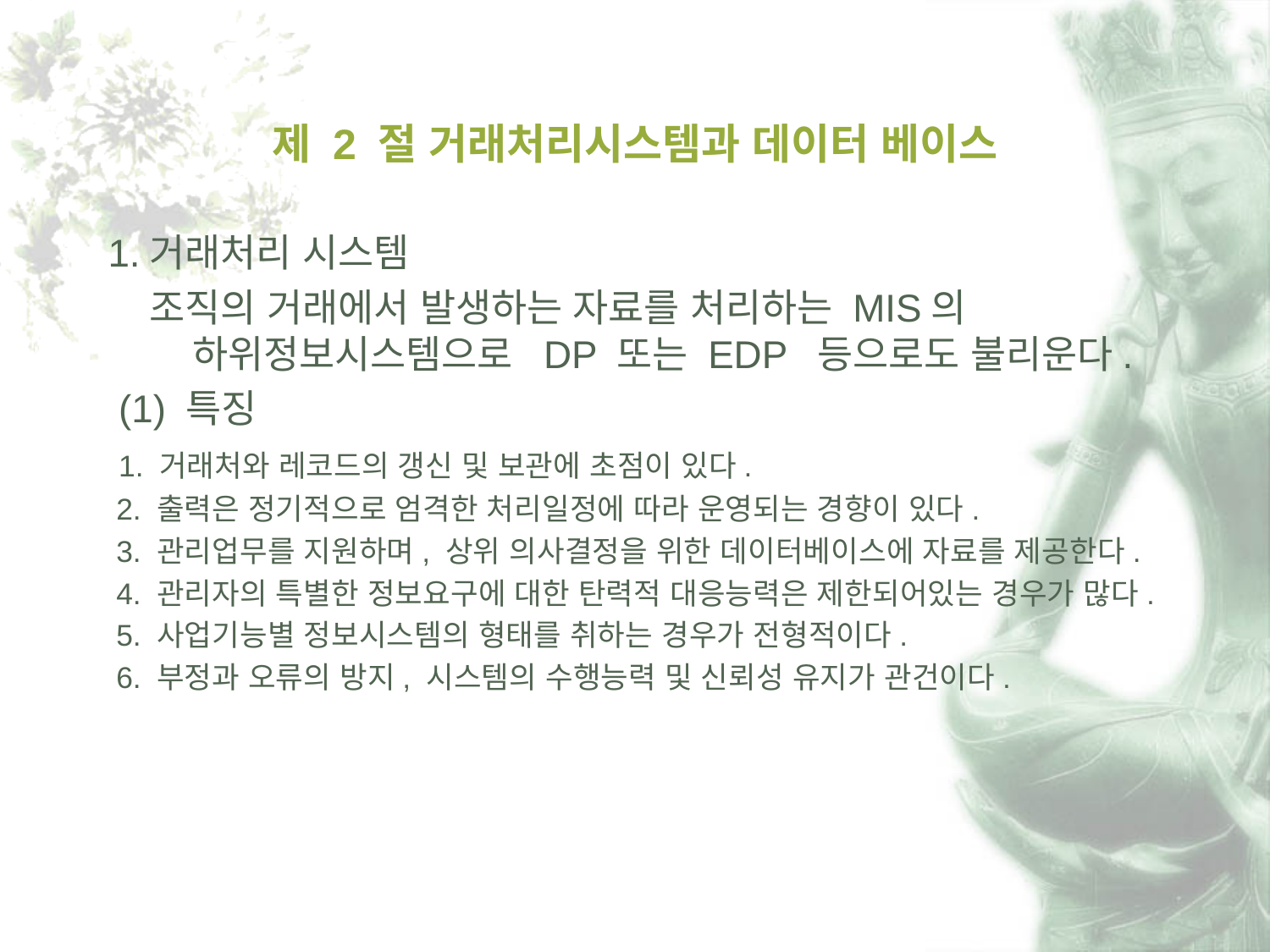

# 제 2 절 거래처리시스템과 데이터 베이스
1.거래처리 시스템
   조직의 거래에서 발생하는 자료를 처리하는 MIS의 하위정보시스템으로  DP 또는 EDP  등으로도 불리운다.
 (1) 특징
 1. 거래처와 레코드의 갱신 및 보관에 초점이 있다.
 2. 출력은 정기적으로 엄격한 처리일정에 따라 운영되는 경향이 있다.
 3. 관리업무를 지원하며, 상위 의사결정을 위한 데이터베이스에 자료를 제공한다.
 4. 관리자의 특별한 정보요구에 대한 탄력적 대응능력은 제한되어있는 경우가 많다.
 5. 사업기능별 정보시스템의 형태를 취하는 경우가 전형적이다.
 6. 부정과 오류의 방지, 시스템의 수행능력 및 신뢰성 유지가 관건이다.